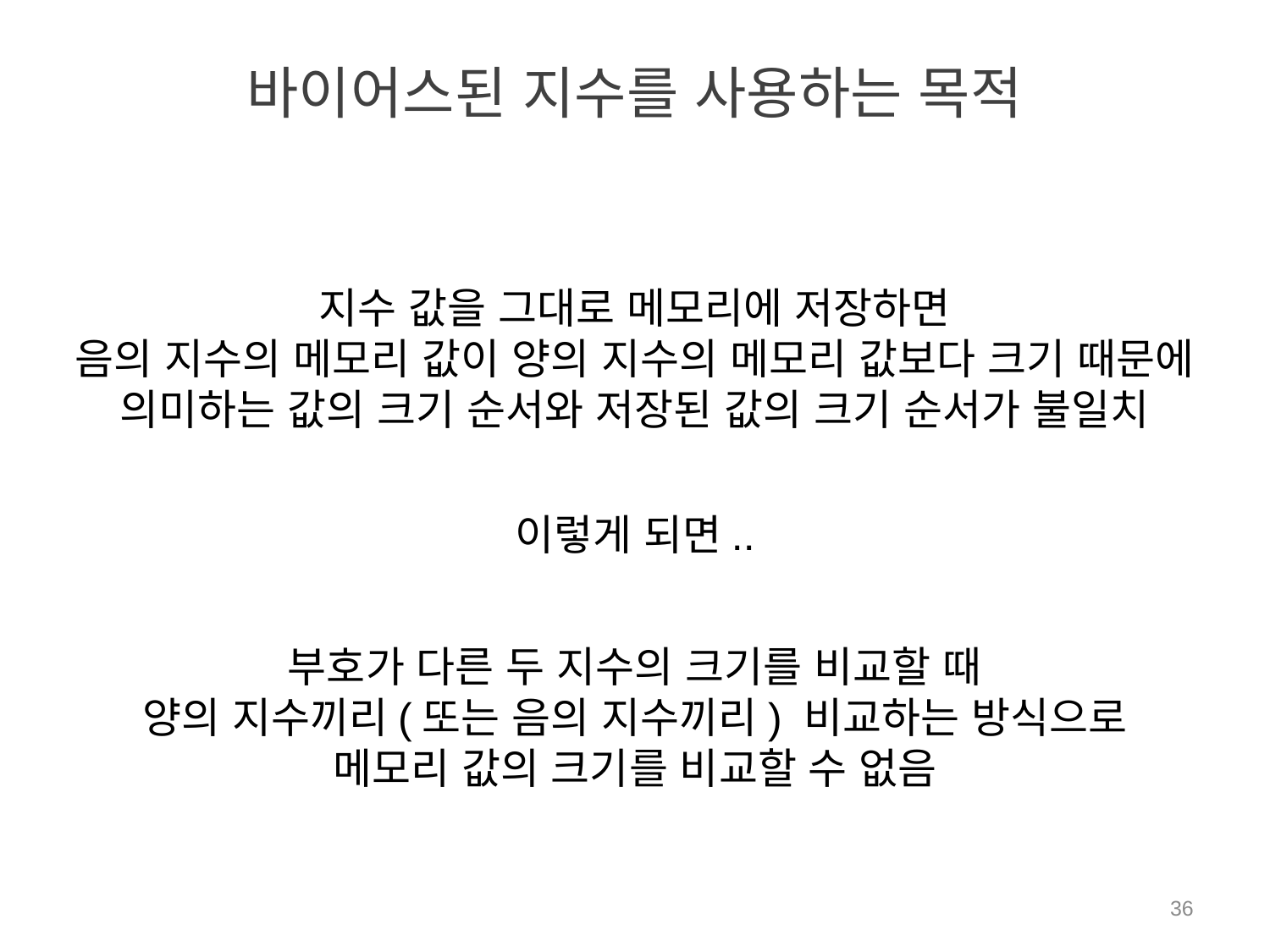

# 바이어스된 지수를 사용하는 목적
지수 값을 그대로 메모리에 저장하면
음의 지수의 메모리 값이 양의 지수의 메모리 값보다 크기 때문에
의미하는 값의 크기 순서와 저장된 값의 크기 순서가 불일치
이렇게 되면..
부호가 다른 두 지수의 크기를 비교할 때
양의 지수끼리(또는 음의 지수끼리) 비교하는 방식으로
메모리 값의 크기를 비교할 수 없음
36